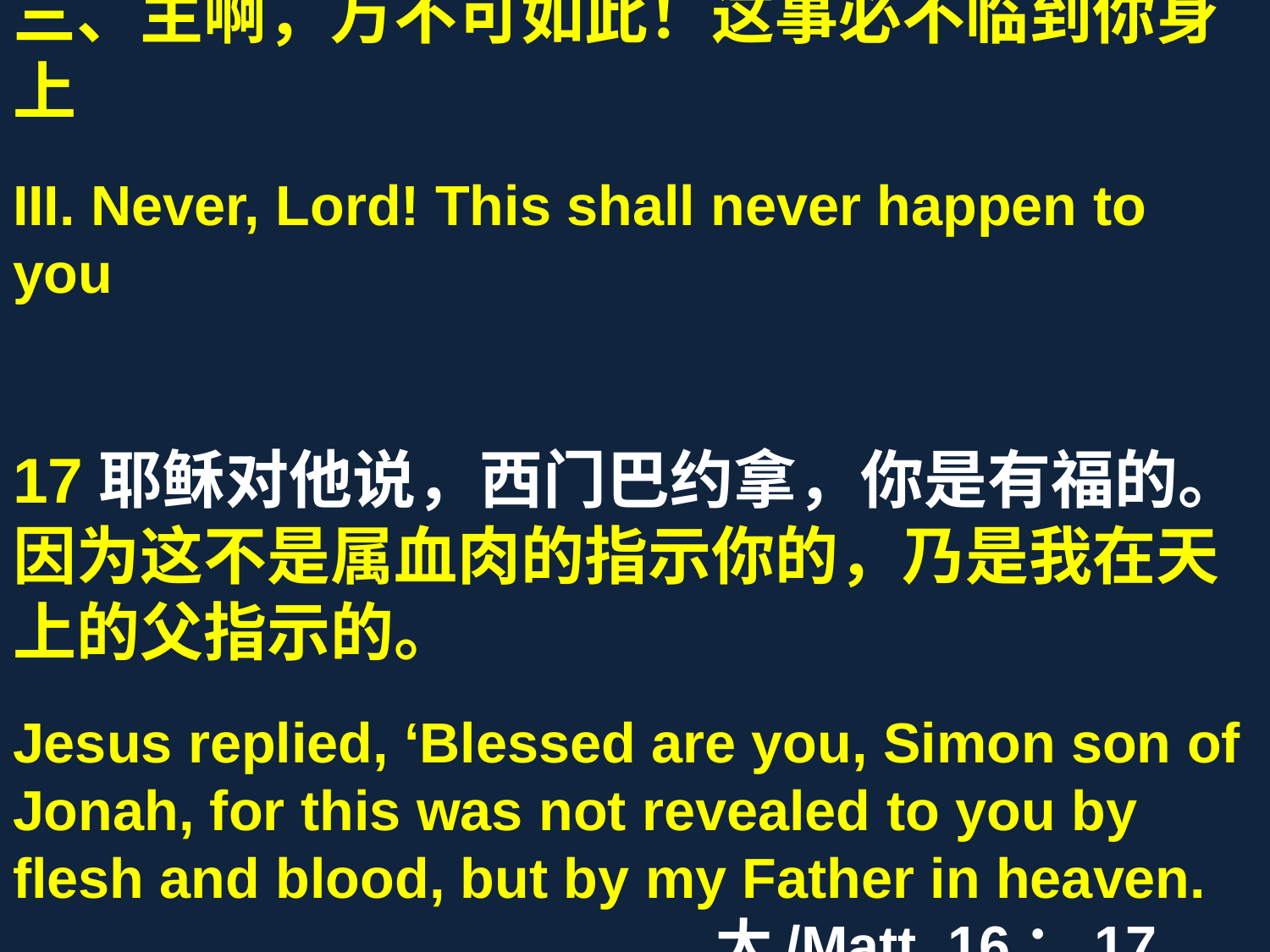

三、主啊，万不可如此！这事必不临到你身上
III. Never, Lord! This shall never happen to you
17耶稣对他说，西门巴约拿，你是有福的。因为这不是属血肉的指示你的，乃是我在天上的父指示的。
Jesus replied, ‘Blessed are you, Simon son of Jonah, for this was not revealed to you by flesh and blood, but by my Father in heaven.
                                            太/Matt. 16：17